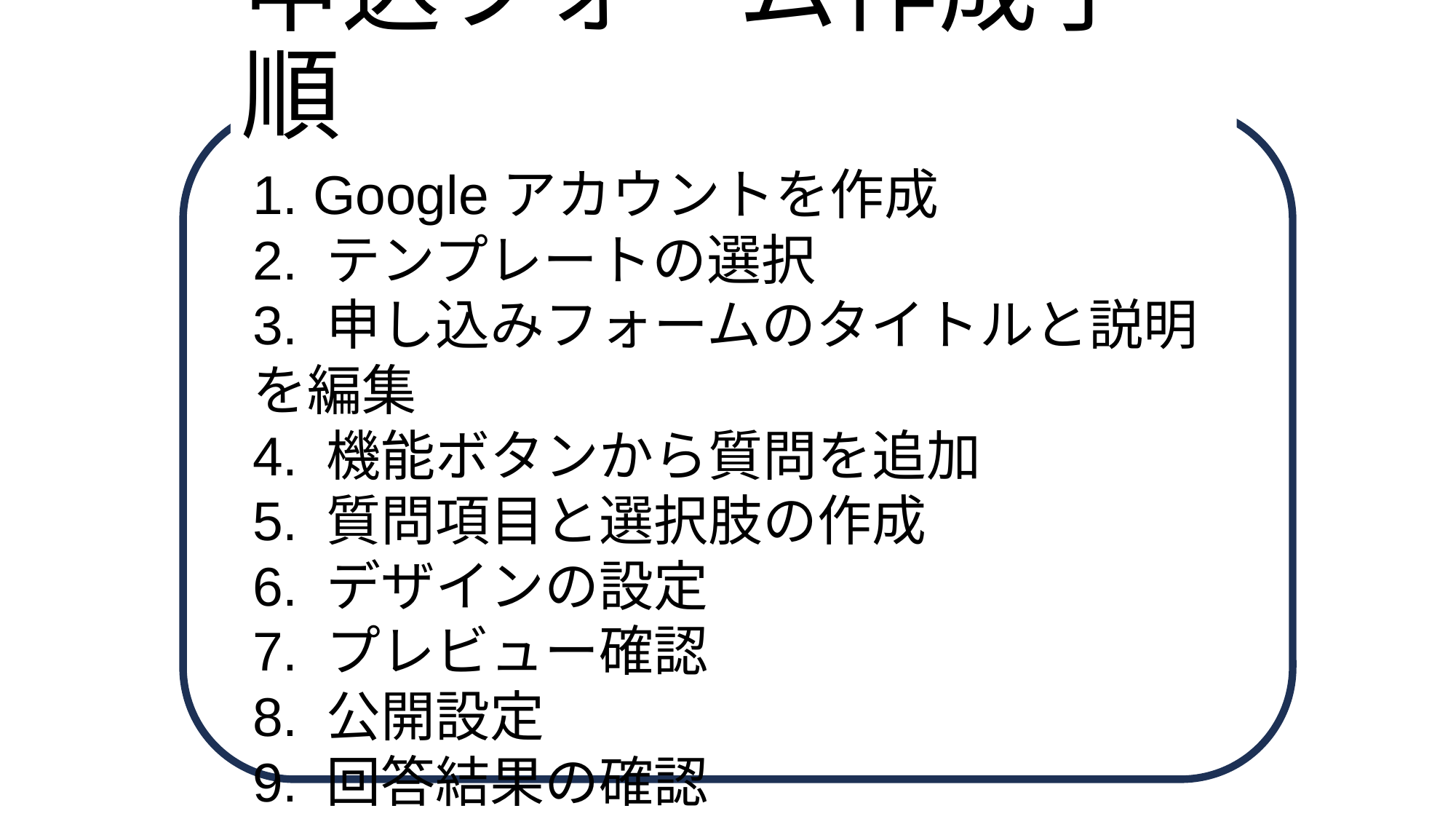

# 申込フォーム作成手順

1. Googleアカウントを作成
2. テンプレートの選択
3. 申し込みフォームのタイトルと説明を編集
4. 機能ボタンから質問を追加
5. 質問項目と選択肢の作成
6. デザインの設定
7. プレビュー確認
8. 公開設定
9. 回答結果の確認